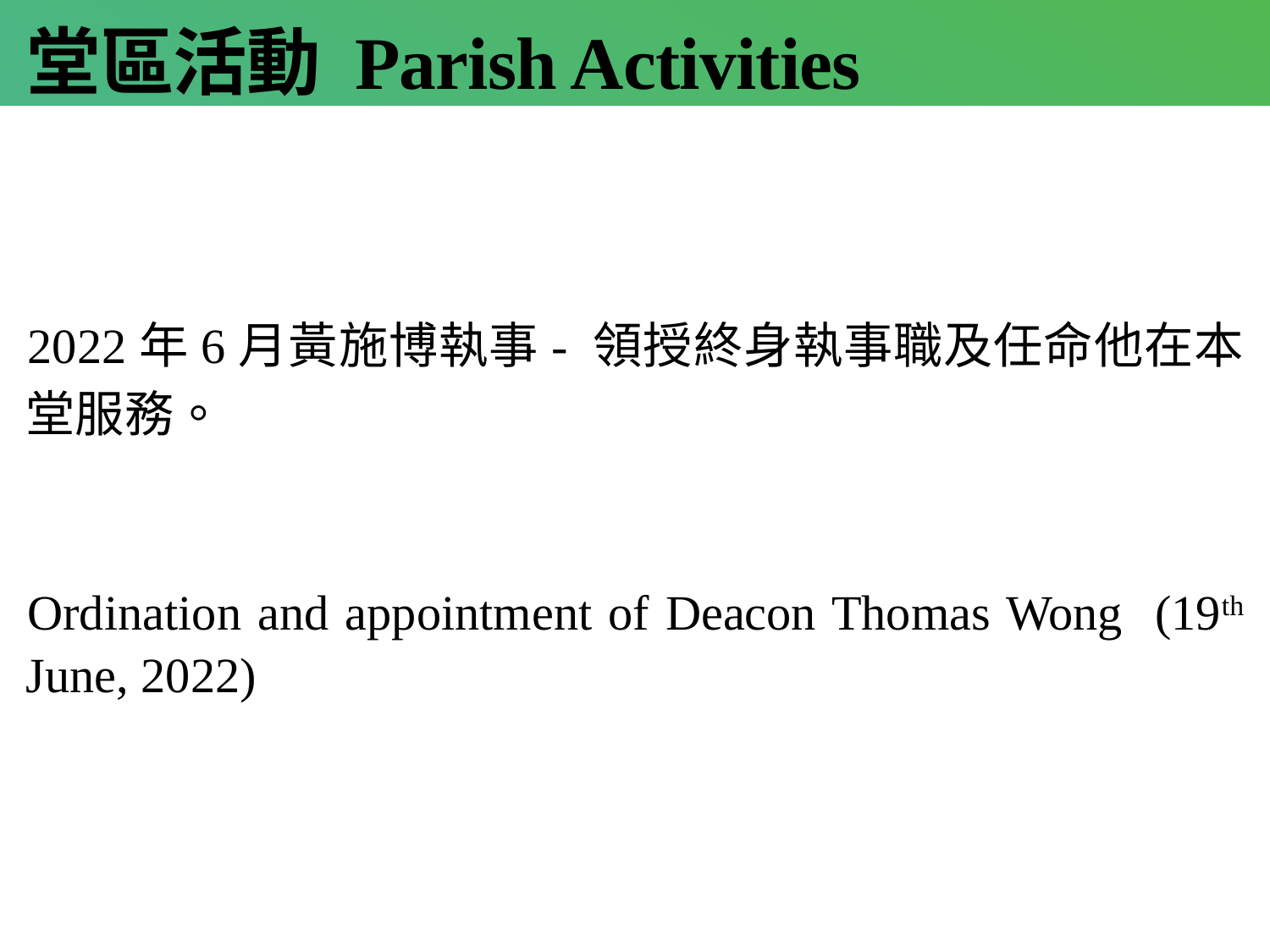

堂區活動 Parish Activities

2022年6月黃施博執事- 領授終身執事職及任命他在本堂服務。

Ordination and appointment of Deacon Thomas Wong  (19th June, 2022)